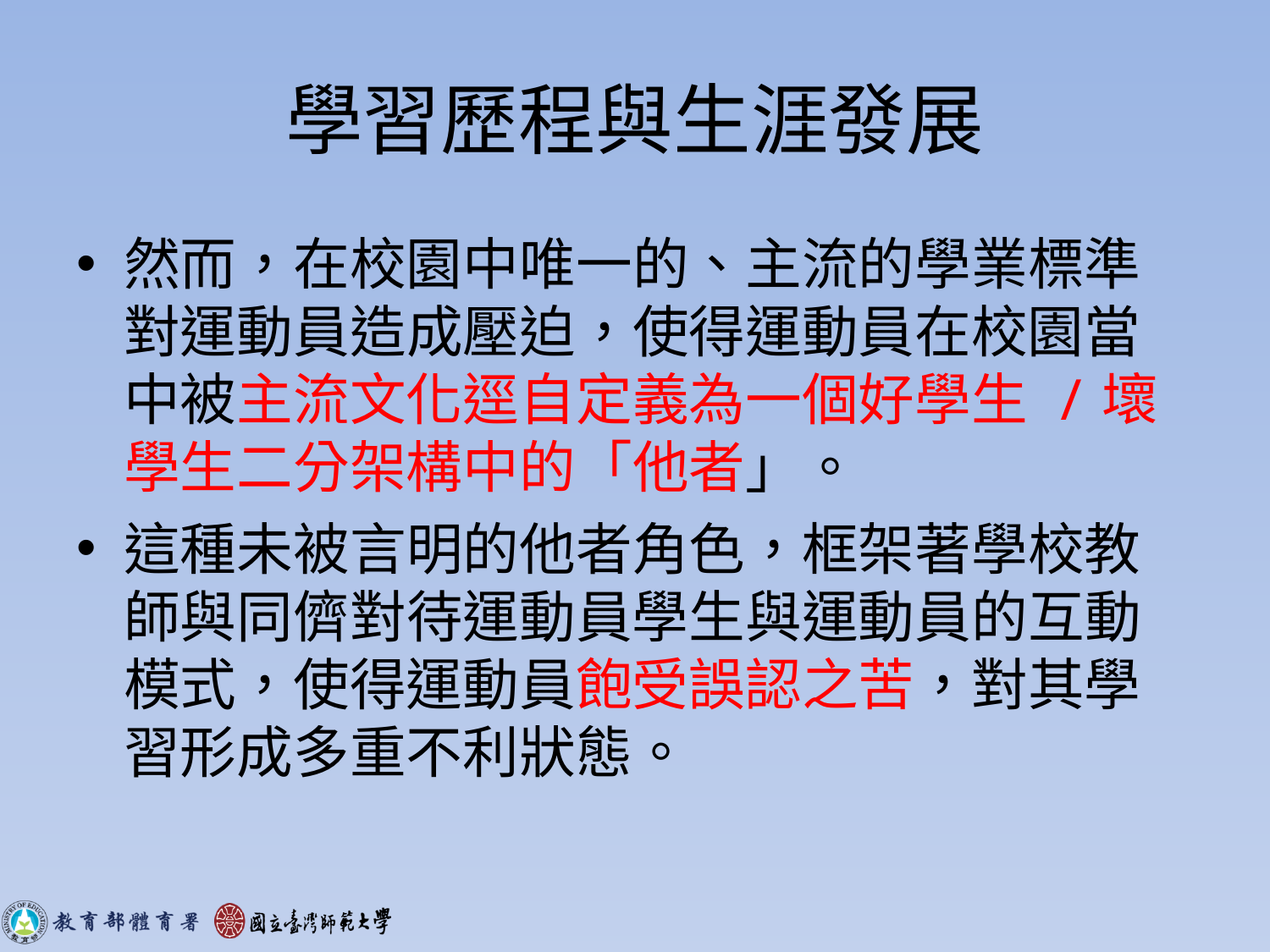

# 學習歷程與生涯發展
然而，在校園中唯一的、主流的學業標準對運動員造成壓迫，使得運動員在校園當中被主流文化逕自定義為一個好學生 /壞學生二分架構中的「他者」。
這種未被言明的他者角色，框架著學校教師與同儕對待運動員學生與運動員的互動模式，使得運動員飽受誤認之苦，對其學習形成多重不利狀態。